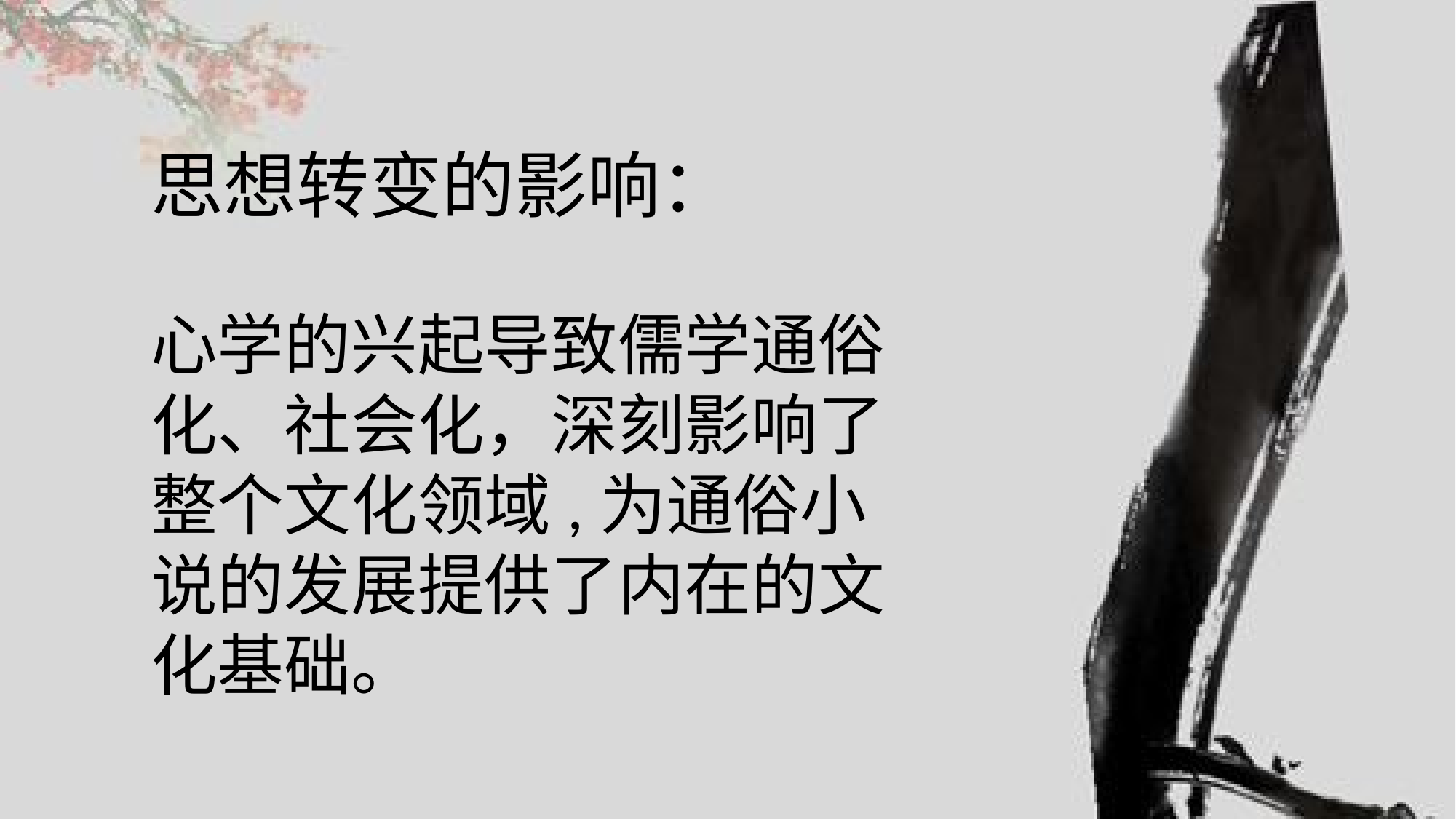

思想转变的影响：
心学的兴起导致儒学通俗化、社会化，深刻影响了整个文化领域,为通俗小说的发展提供了内在的文化基础。